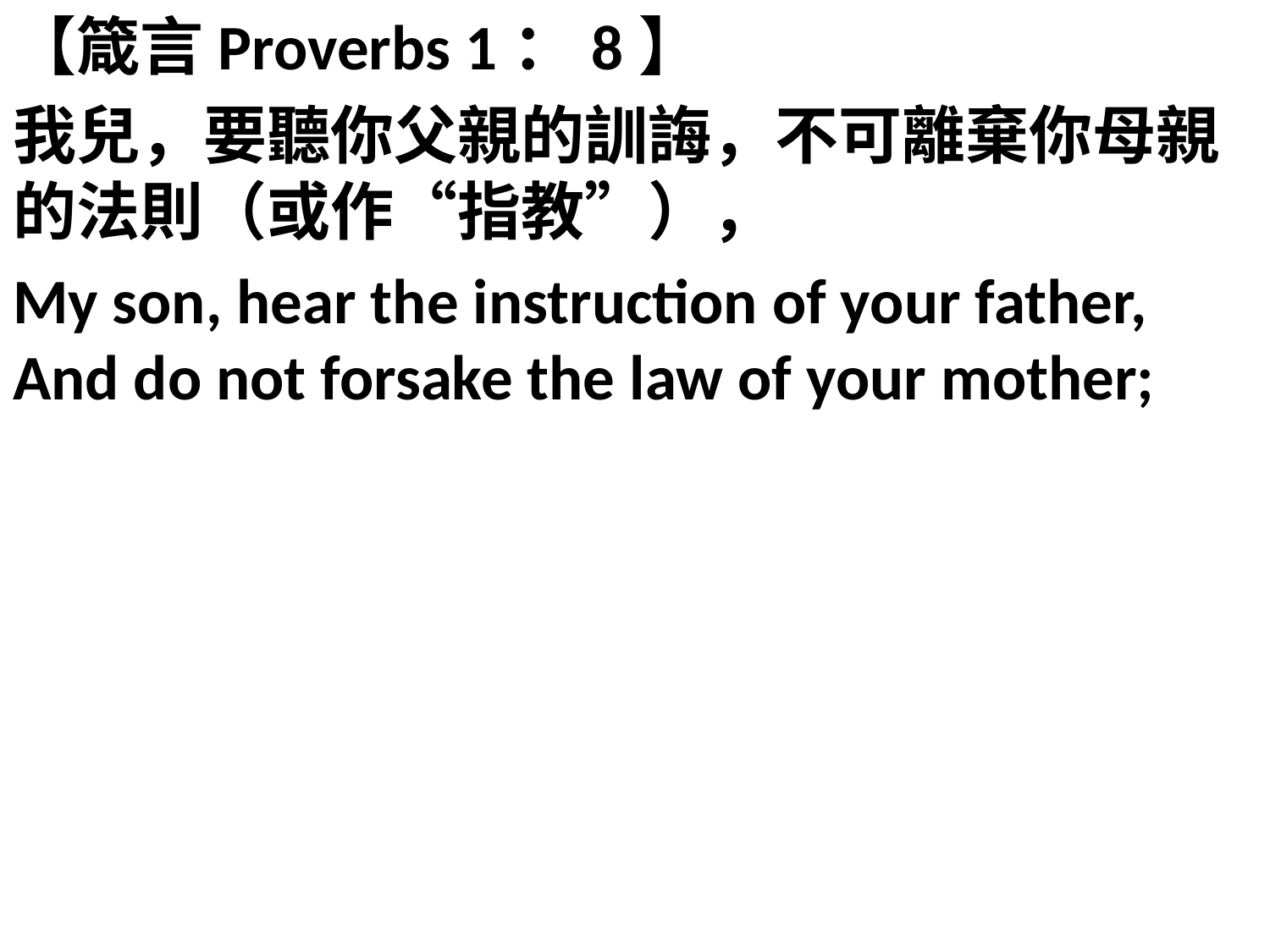

【箴言Proverbs 1：8】
我兒，要聽你父親的訓誨，不可離棄你母親的法則（或作“指教”），
My son, hear the instruction of your father, And do not forsake the law of your mother;